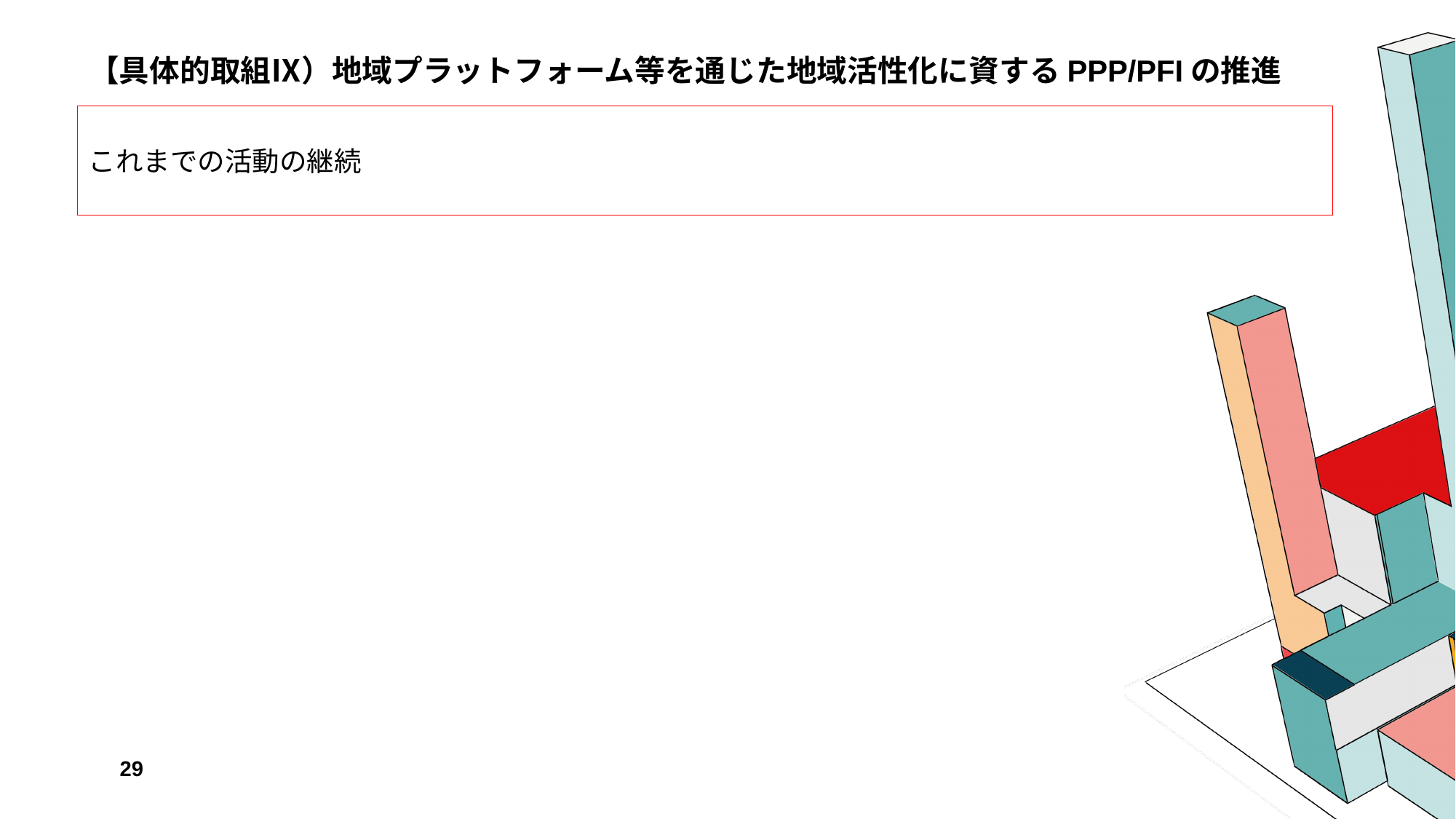

# 【具体的取組ⅸ）地域プラットフォーム等を通じた地域活性化に資するPPP/PFIの推進

これまでの活動の継続

29